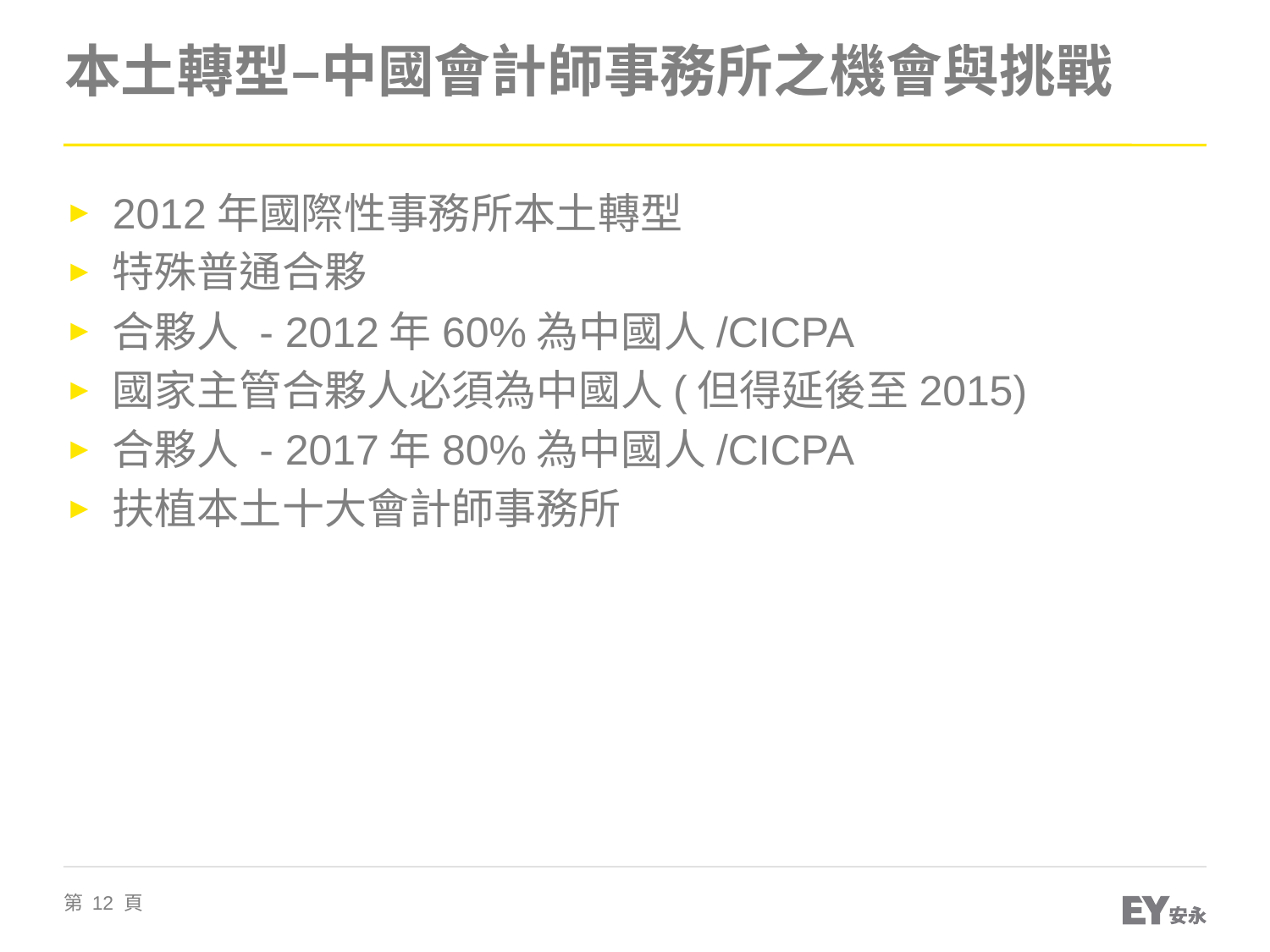

# 本土轉型–中國會計師事務所之機會與挑戰
2012年國際性事務所本土轉型
特殊普通合夥
合夥人 - 2012年60%為中國人/CICPA
國家主管合夥人必須為中國人(但得延後至2015)
合夥人 - 2017年80%為中國人/CICPA
扶植本土十大會計師事務所